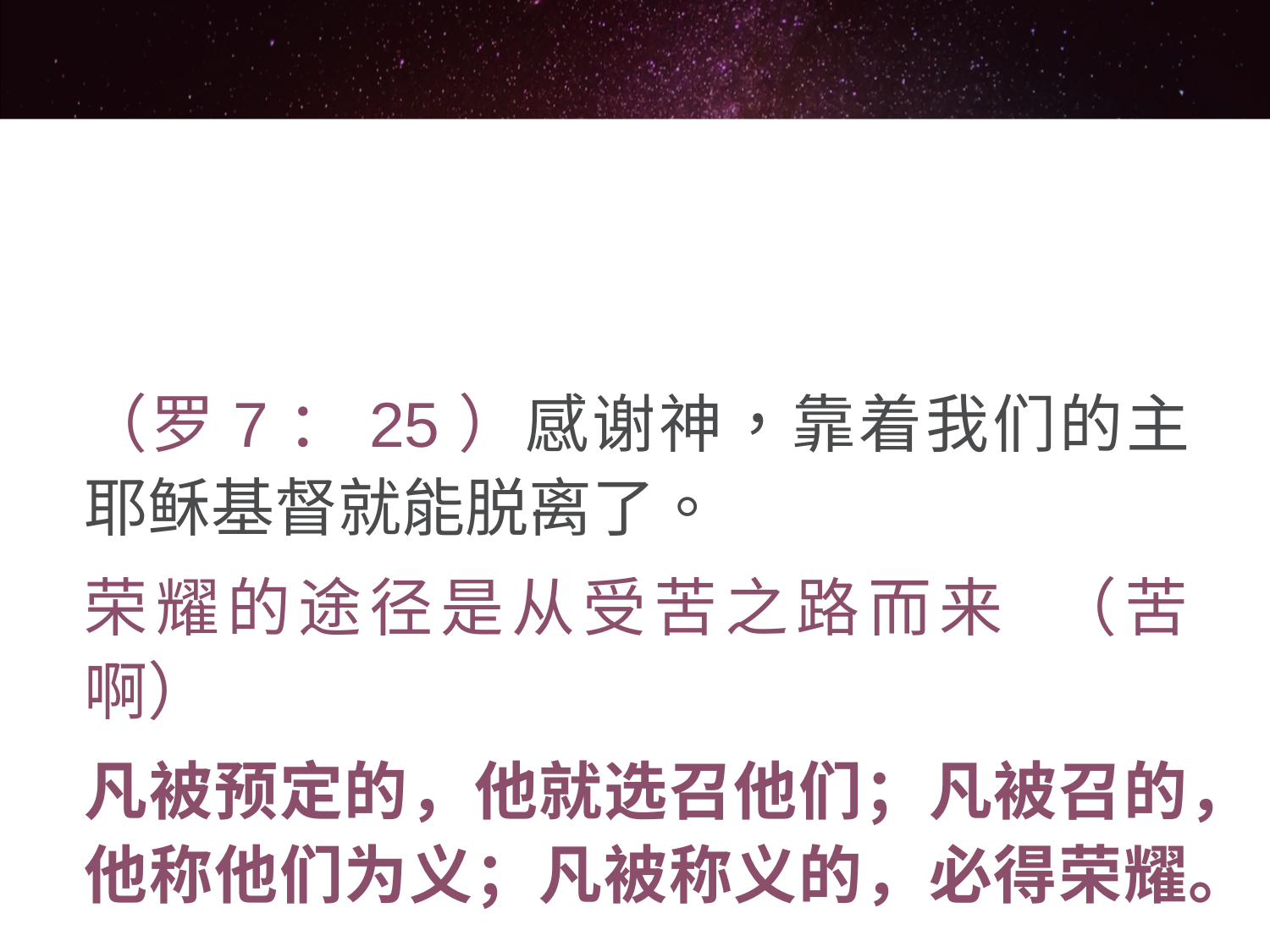

#
（罗7：25）感谢神，靠着我们的主耶稣基督就能脱离了。
荣耀的途径是从受苦之路而来  （苦啊）
凡被预定的，他就选召他们；凡被召的，他称他们为义；凡被称义的，必得荣耀。